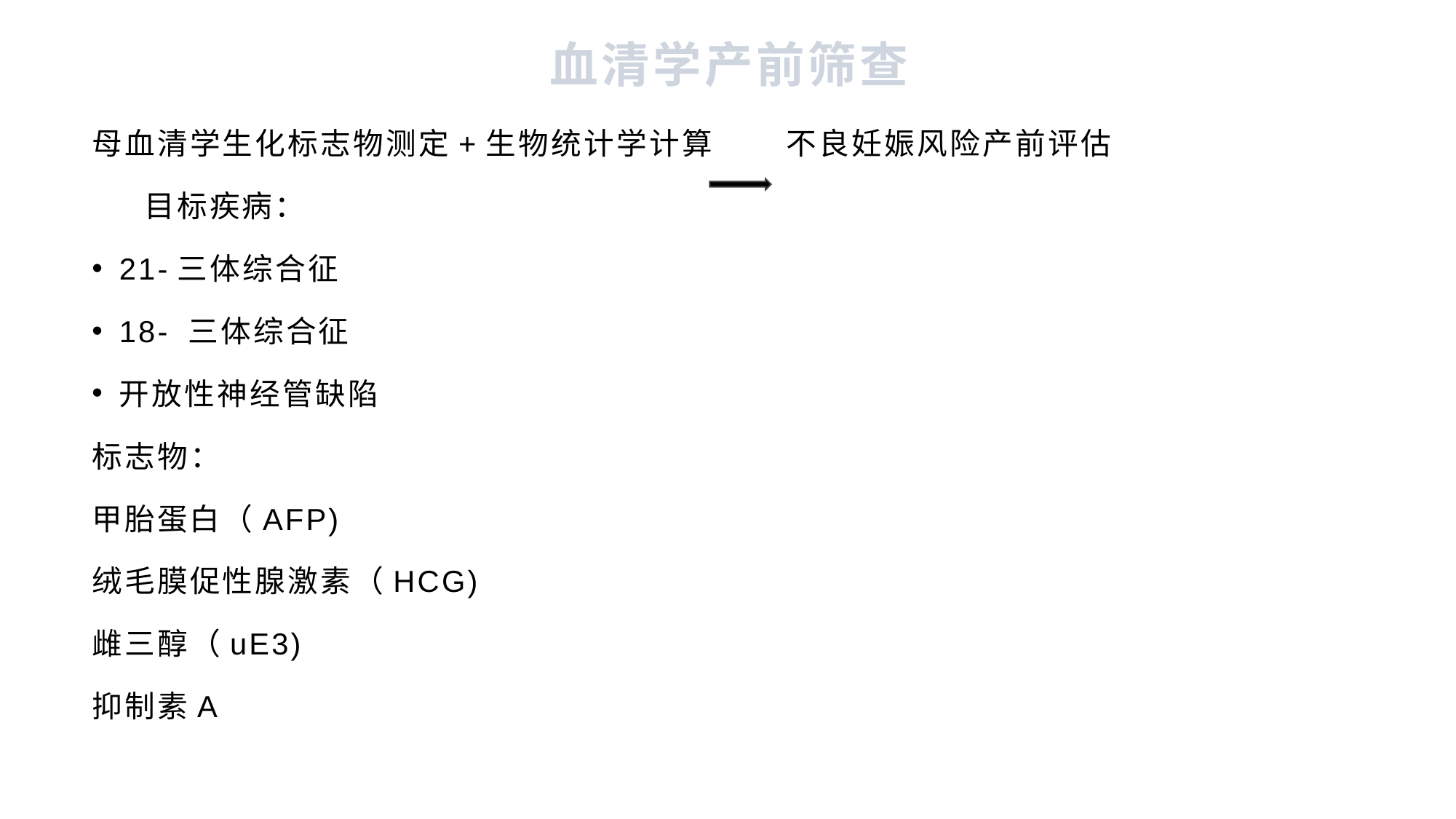

# 血清学产前筛查
母血清学生化标志物测定+生物统计学计算        不良妊娠风险产前评估
     目标疾病：
21-三体综合征
18- 三体综合征
开放性神经管缺陷
标志物：
甲胎蛋白（AFP)
绒毛膜促性腺激素（HCG)
雌三醇（uE3)
抑制素A